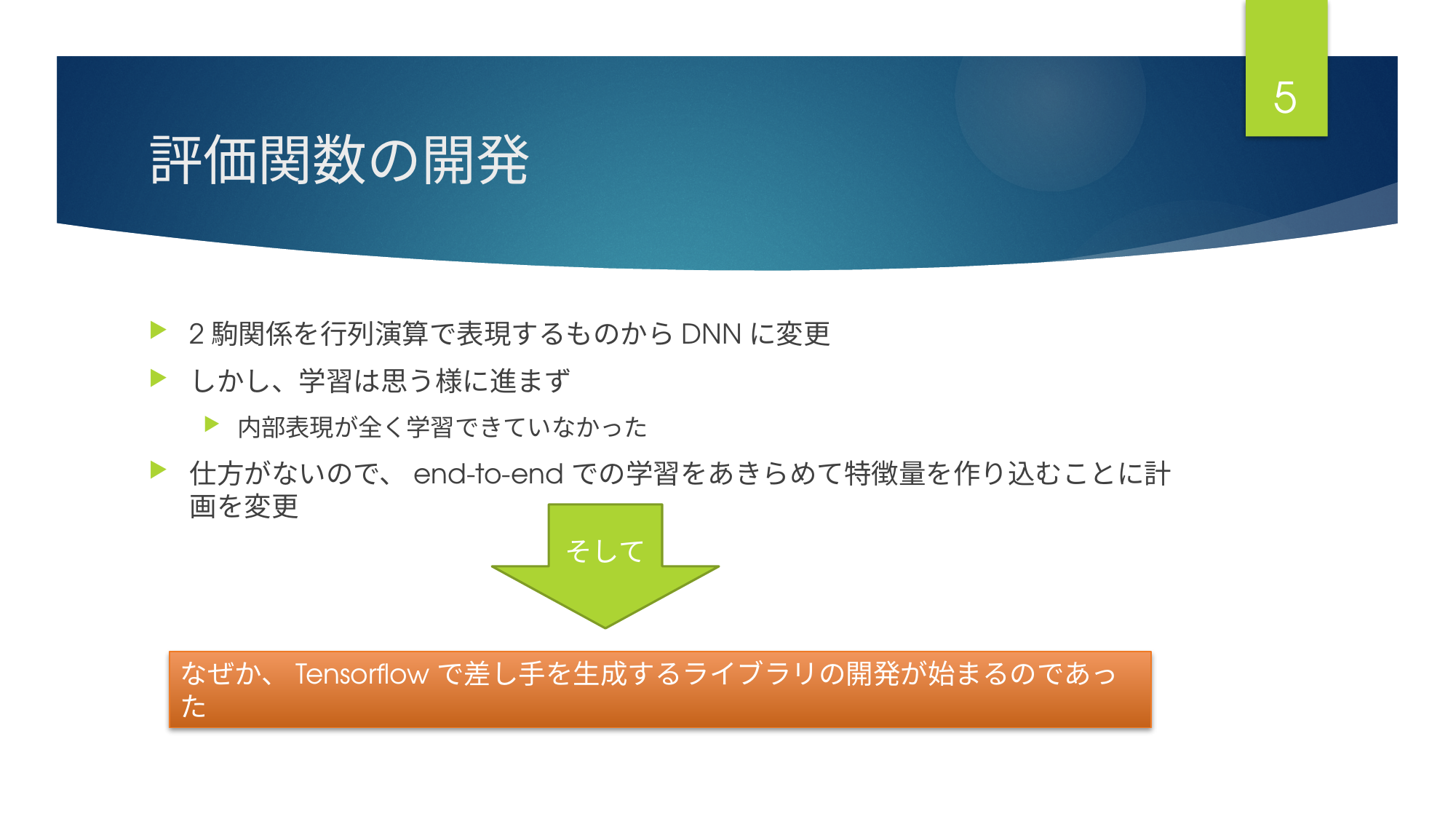

5
# 評価関数の開発
2駒関係を行列演算で表現するものからDNNに変更
しかし、学習は思う様に進まず
内部表現が全く学習できていなかった
仕方がないので、end-to-endでの学習をあきらめて特徴量を作り込むことに計画を変更
そして
なぜか、Tensorflowで差し手を生成するライブラリの開発が始まるのであった